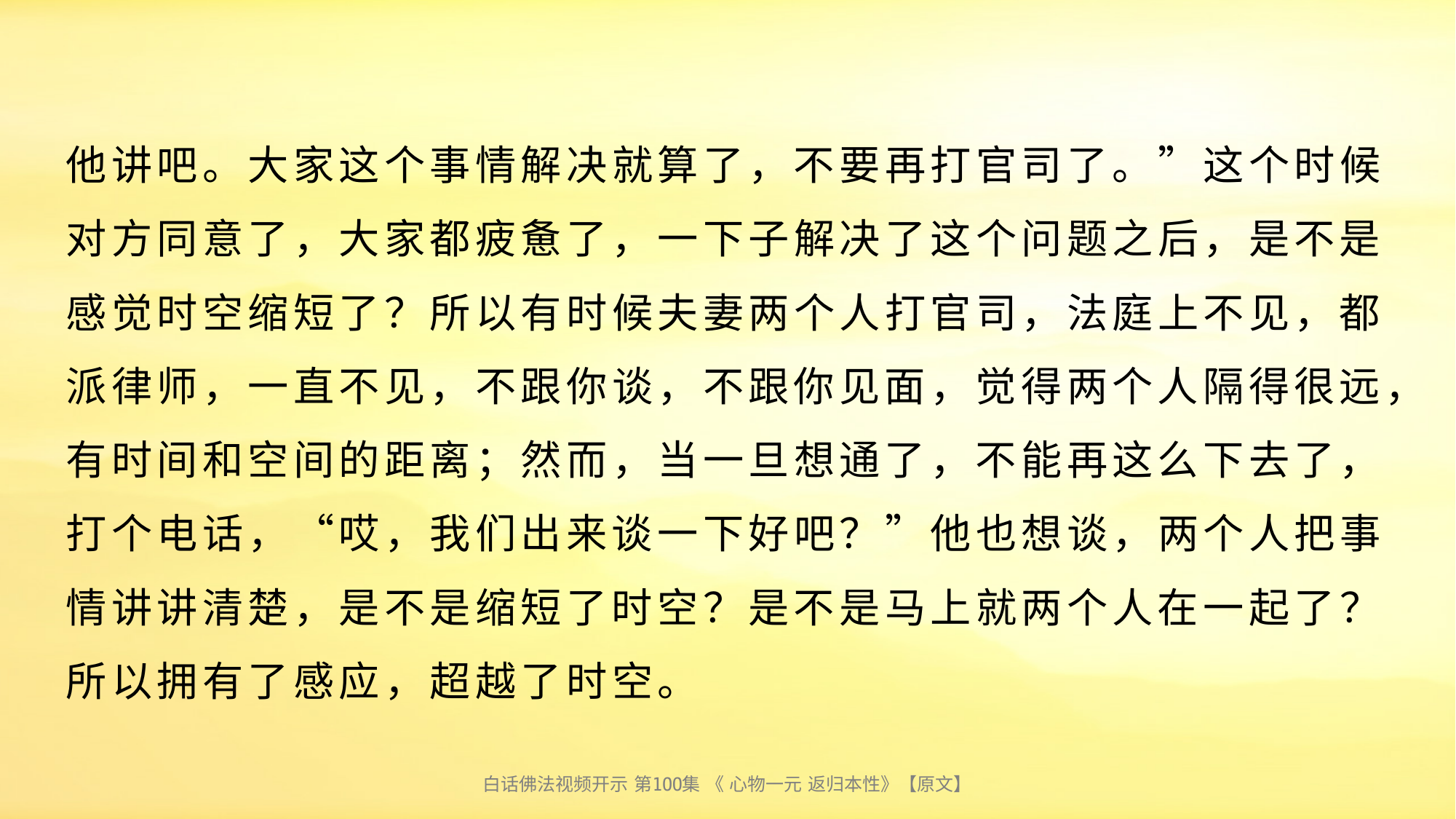

# 他讲吧。大家这个事情解决就算了，不要再打官司了。”这个时候对方同意了，大家都疲惫了，一下子解决了这个问题之后，是不是感觉时空缩短了？所以有时候夫妻两个人打官司，法庭上不见，都派律师，一直不见，不跟你谈，不跟你见面，觉得两个人隔得很远，有时间和空间的距离；然而，当一旦想通了，不能再这么下去了，打个电话，“哎，我们出来谈一下好吧？”他也想谈，两个人把事情讲讲清楚，是不是缩短了时空？是不是马上就两个人在一起了？所以拥有了感应，超越了时空。
白话佛法视频开示 第100集 《 心物一元 返归本性》【原文】